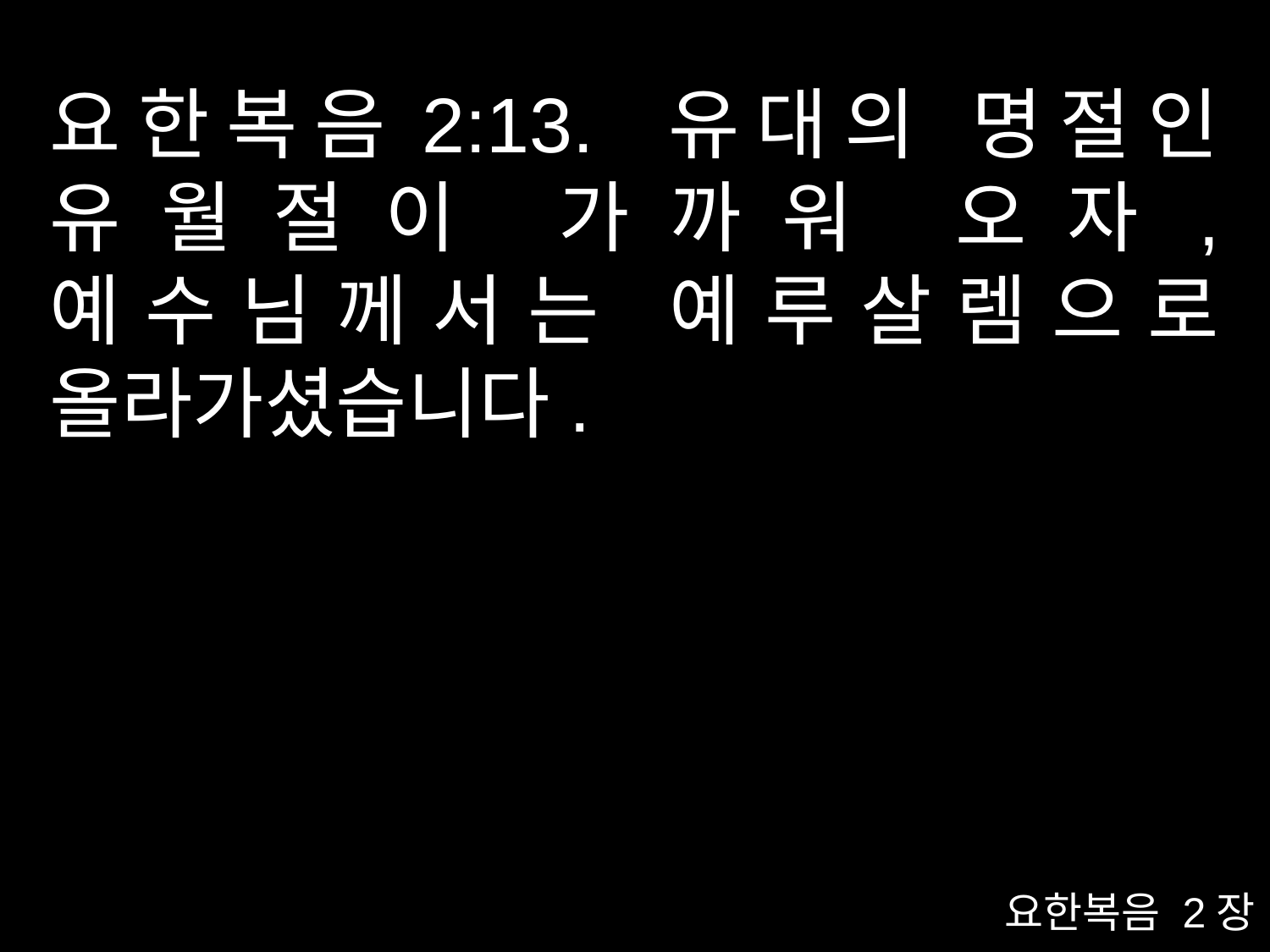

# 요한복음2:13. 유대의 명절인 유월절이 가까워 오자, 예수님께서는 예루살렘으로 올라가셨습니다.
요한복음 2장